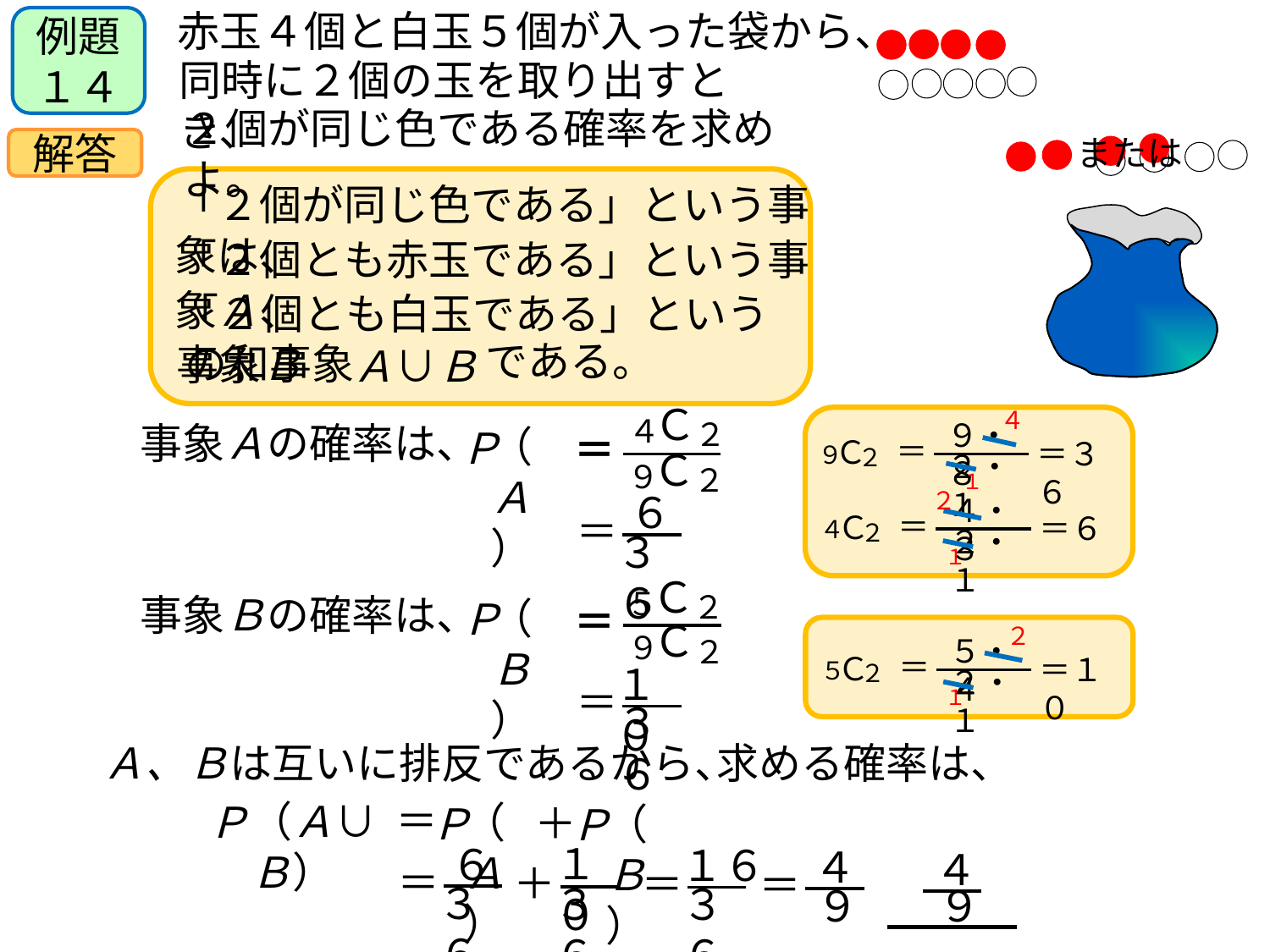

赤玉４個と白玉５個が入った袋から、
例題１４

同時に２個の玉を取り出すとき、

２個が同じ色である確率を求めよ。
または

解答

「２個が同じ色である」という事象は、

「２個とも赤玉である」という事象Ａ、
「２個とも白玉である」という事象Ｂ

である。
の和事象
Ａ∪Ｂ

Ｃ
４
２
４

９・８
事象Ａの確率は、
（Ａ）
Ｐ
＝
＝
Ｃ
９
２
＝３６
Ｃ
９
２
２・１
１
２
６
＝
３６
４・３
＝
Ｃ
４
２
＝６
２・１
１
Ｃ
５
２
事象Ｂの確率は、
（Ｂ）
Ｐ
＝
Ｃ
９
２
２

５・４
＝
Ｃ
５
２
＝１０
１０
＝
３６
２・１
１
Ａ、Ｂは互いに排反であるから、
求める確率は、
＝
（Ａ）
Ｐ
（Ａ∪Ｂ）
Ｐ
＋
（Ｂ）
Ｐ
１０
＋
３６
６
＝
３６
１６
＝
３６
４
＝
９
４
９